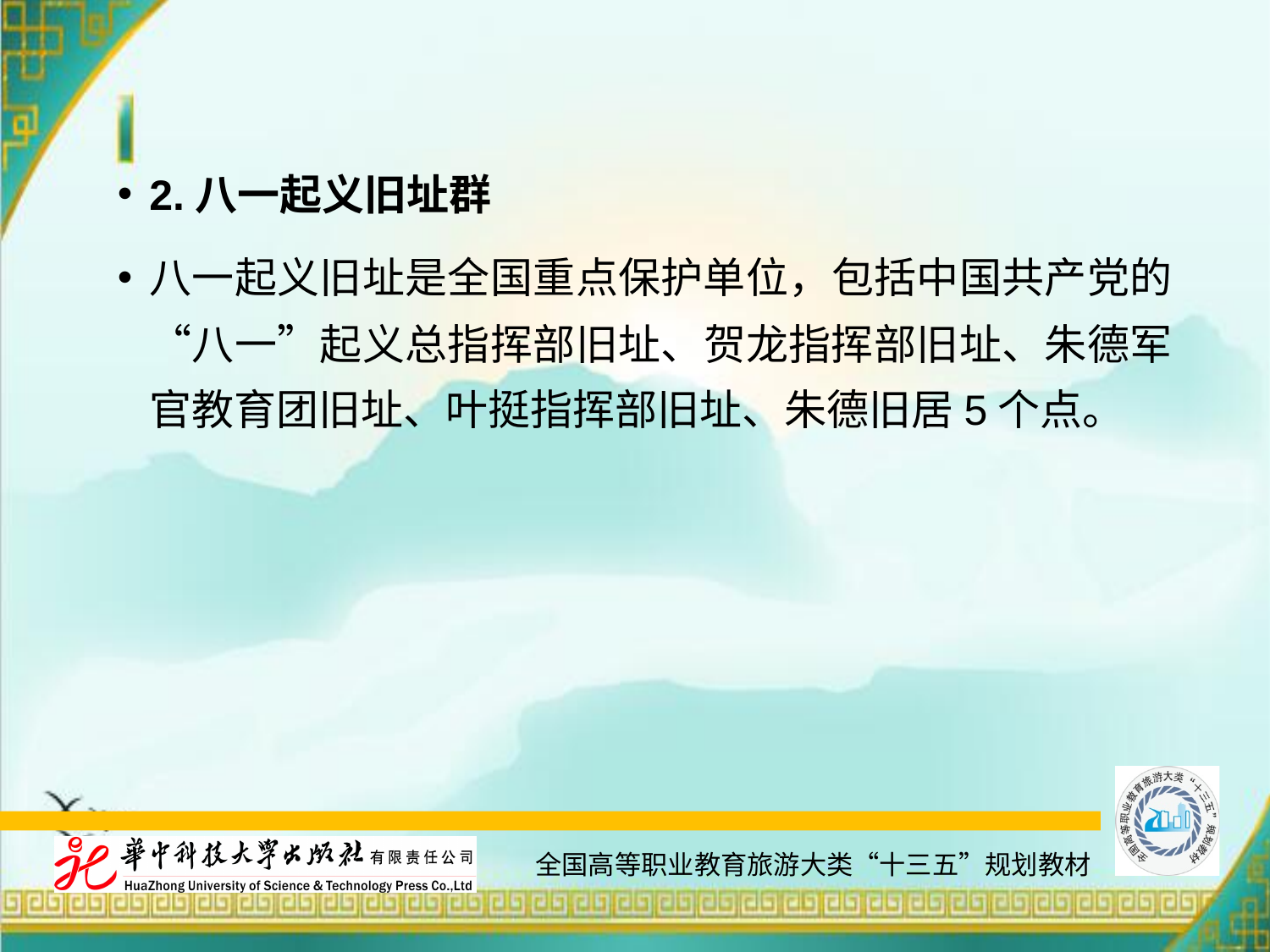

#
2.八一起义旧址群
八一起义旧址是全国重点保护单位，包括中国共产党的“八一”起义总指挥部旧址、贺龙指挥部旧址、朱德军官教育团旧址、叶挺指挥部旧址、朱德旧居5个点。